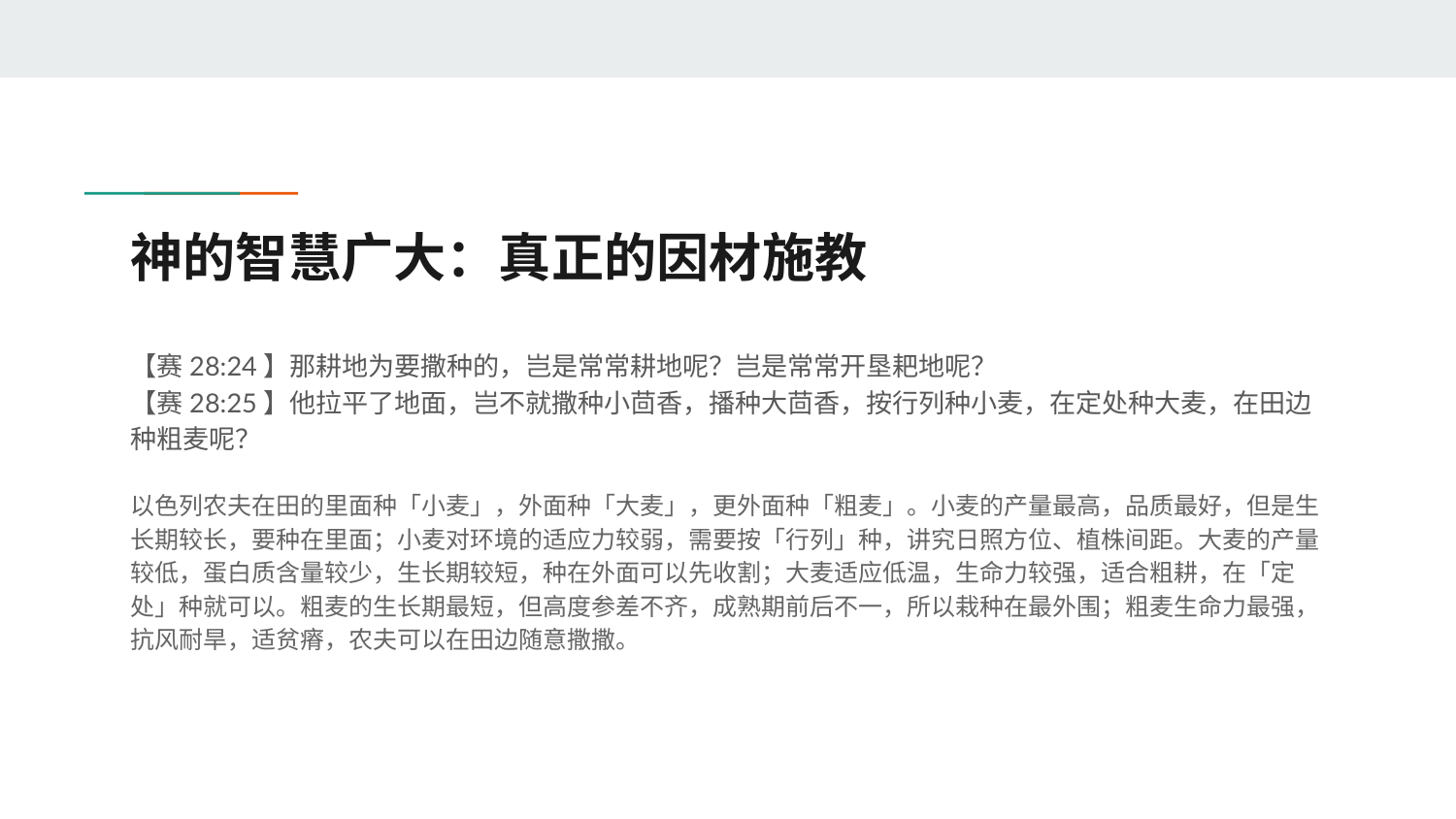

# 神的智慧广大：真正的因材施教
【赛28:24】那耕地为要撒种的，岂是常常耕地呢？岂是常常开垦耙地呢？
【赛28:25】他拉平了地面，岂不就撒种小茴香，播种大茴香，按行列种小麦，在定处种大麦，在田边种粗麦呢？
以色列农夫在田的里面种「小麦」，外面种「大麦」，更外面种「粗麦」。小麦的产量最高，品质最好，但是生长期较长，要种在里面；小麦对环境的适应力较弱，需要按「行列」种，讲究日照方位、植株间距。大麦的产量较低，蛋白质含量较少，生长期较短，种在外面可以先收割；大麦适应低温，生命力较强，适合粗耕，在「定处」种就可以。粗麦的生长期最短，但高度参差不齐，成熟期前后不一，所以栽种在最外围；粗麦生命力最强，抗风耐旱，适贫瘠，农夫可以在田边随意撒撒。